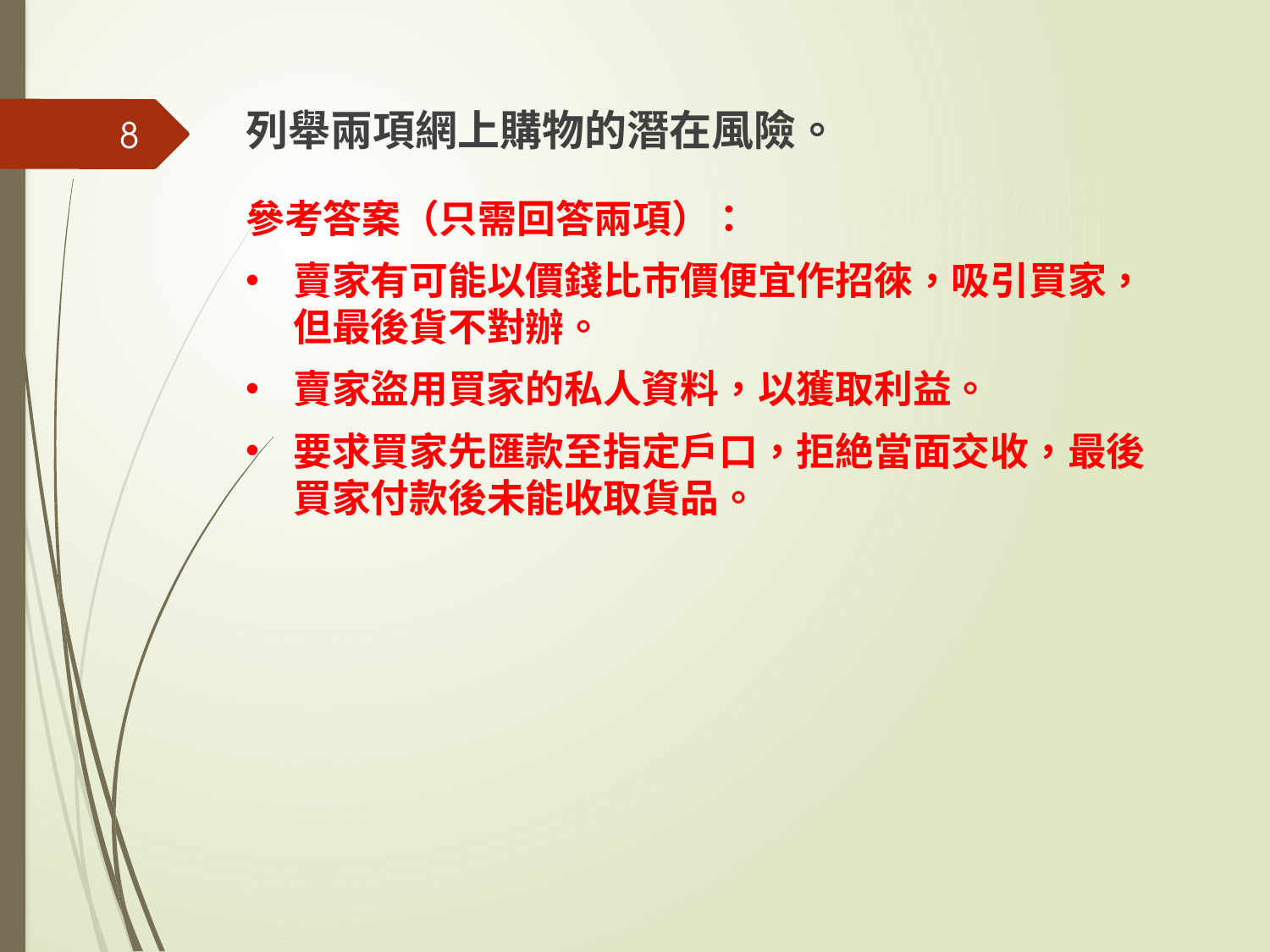

列舉兩項網上購物的潛在風險。
8
參考答案（只需回答兩項）：
賣家有可能以價錢比巿價便宜作招徠，吸引買家，但最後貨不對辦。
賣家盜用買家的私人資料，以獲取利益。
要求買家先匯款至指定戶口，拒絶當面交收，最後買家付款後未能收取貨品。